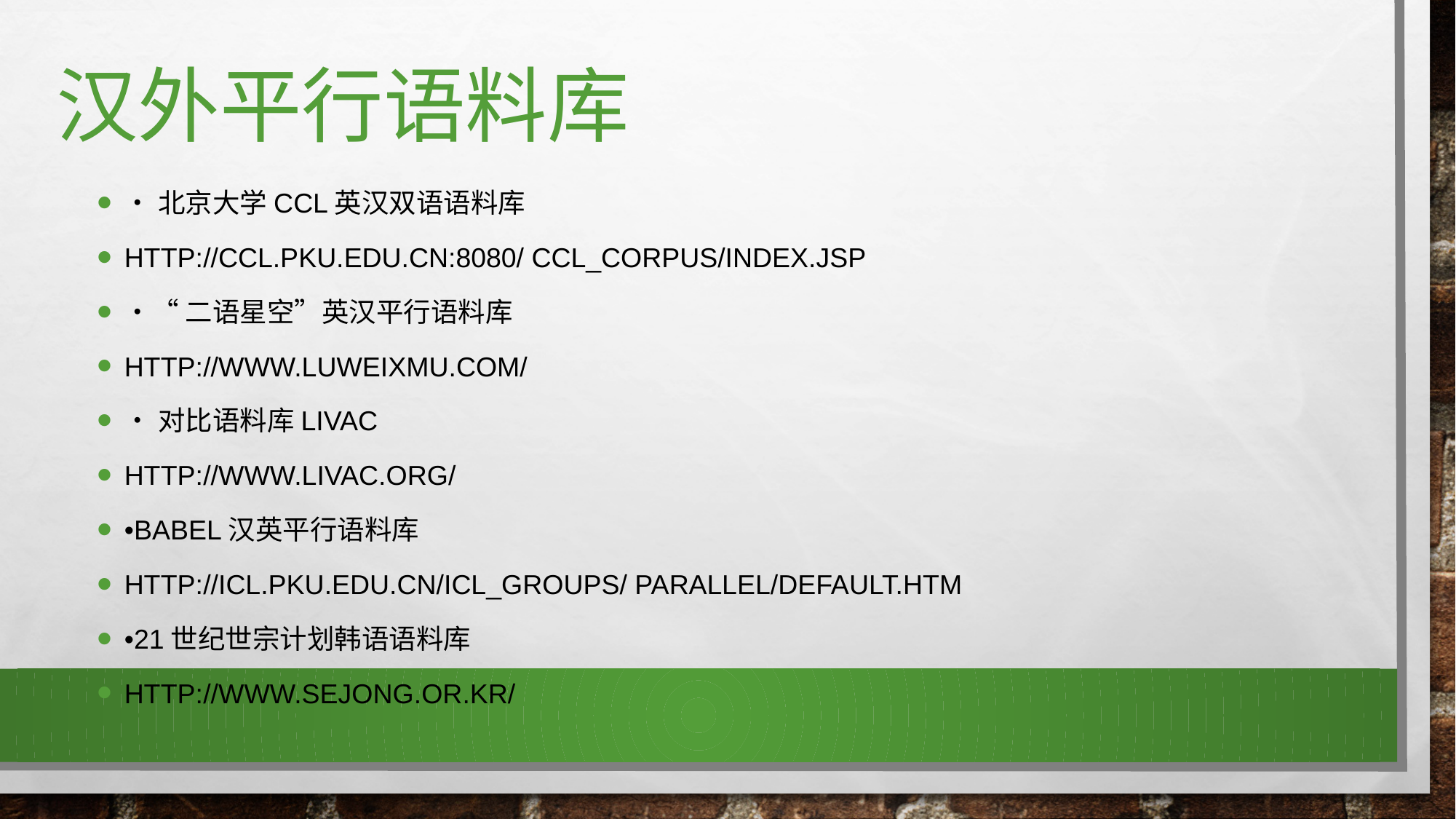

# 汉外平行语料库

•北京大学CCL英汉双语语料库
http://ccl.pku.edu.cn:8080/ ccl_corpus/index.jsp
•“二语星空”英汉平行语料库
http://www.luweixmu.com/
•对比语料库LIVAC
http://www.livac.org/
•Babel汉英平行语料库
http://icl.pku.edu.cn/icl_groups/ parallel/default.htm
•21世纪世宗计划韩语语料库
http://www.sejong.or.kr/